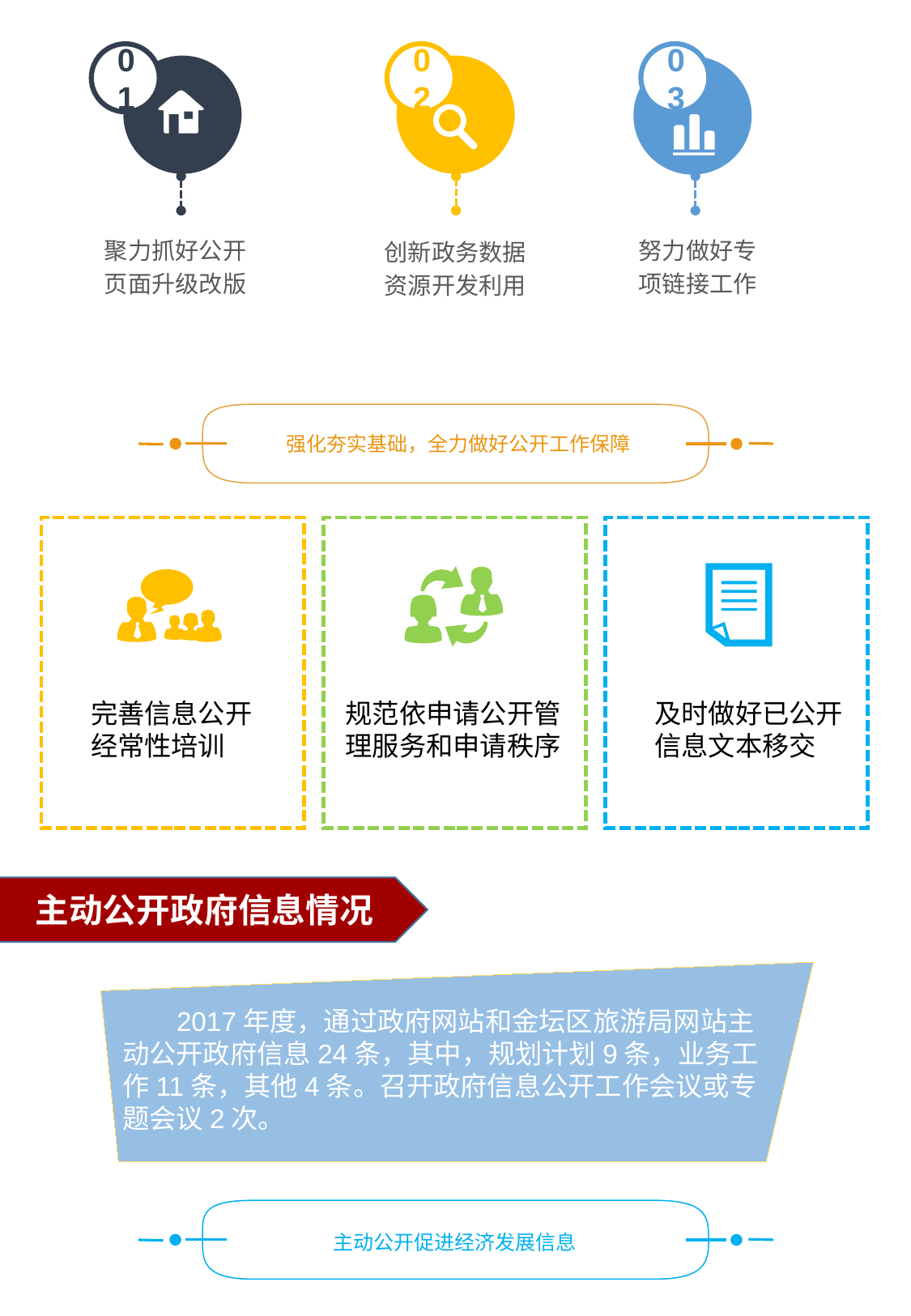

02

03

01

聚力抓好公开
页面升级改版
努力做好专
项链接工作
创新政务数据
资源开发利用

强化夯实基础，全力做好公开工作保障

完善信息公开经常性培训
规范依申请公开管理服务和申请秩序
及时做好已公开信息文本移交

主动公开政府信息情况

2017年度，通过政府网站和金坛区旅游局网站主动公开政府信息24条，其中，规划计划9条，业务工作11条，其他4条。召开政府信息公开工作会议或专题会议2次。

主动公开促进经济发展信息